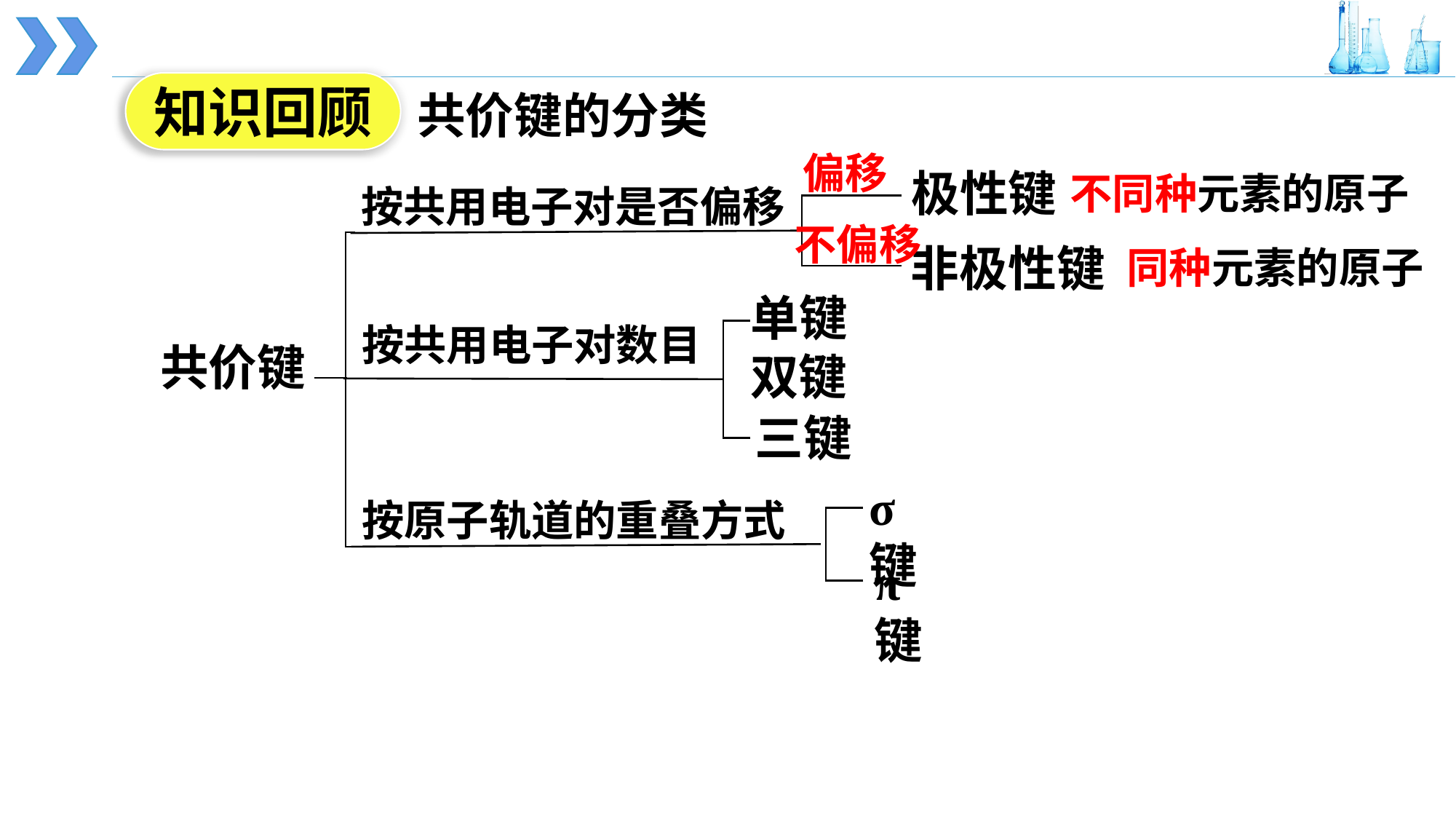

知识回顾
共价键的分类
偏移
极性键

非极性键
不同种元素的原子
按共用电子对是否偏移
不偏移

共价键
同种元素的原子
单键

双键
三键
按共用电子对数目
σ键
π键

按原子轨道的重叠方式